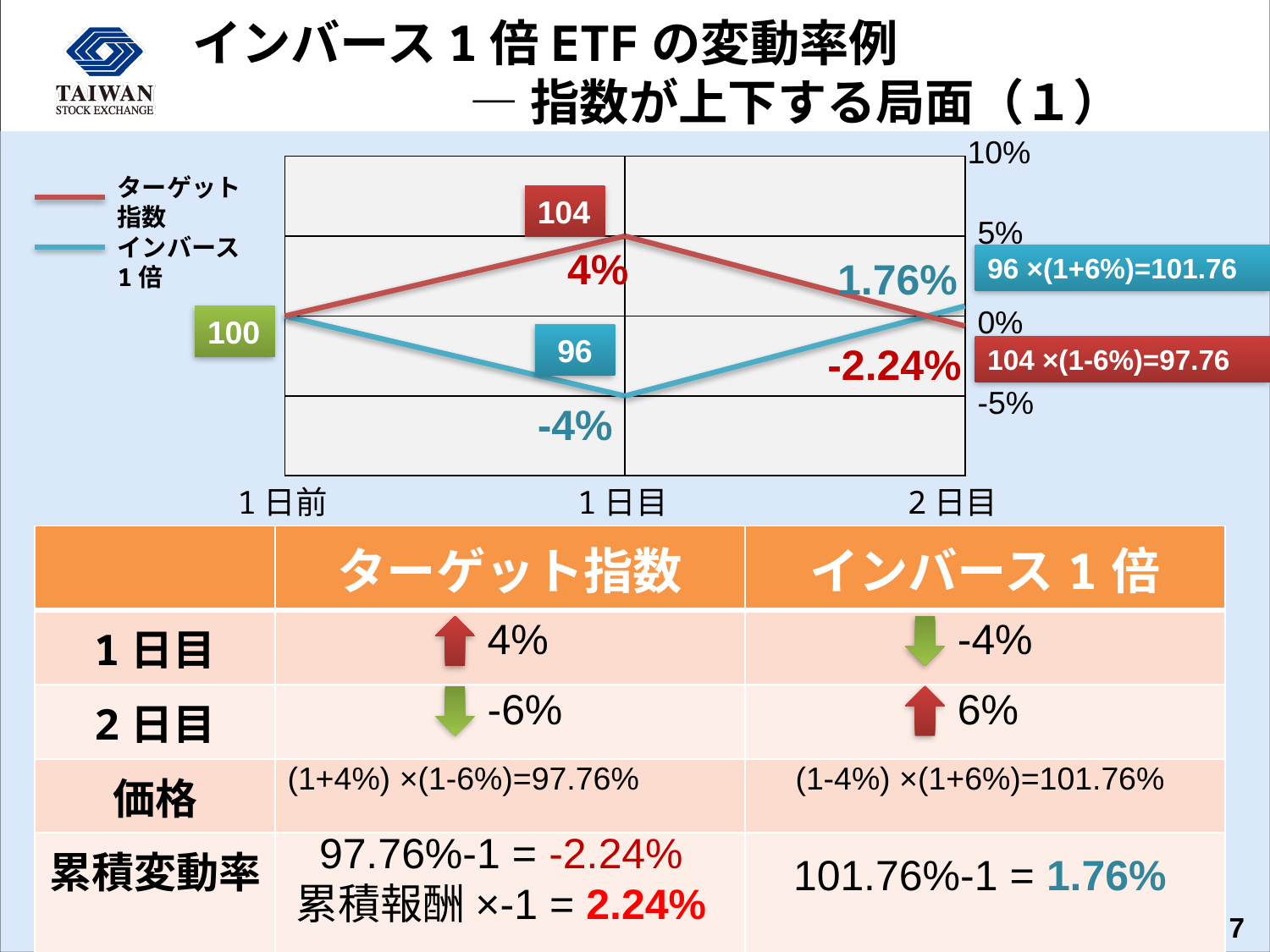

インバース1倍ETFの変動率例
—指数が上下する局面（１）
10%
|  |  |
| --- | --- |
|  |  |
|  |  |
|  |  |
ターゲット指数
104
5%
インバース1倍
4%
96 ×(1+6%)=101.76
1.76%
0%
100
96
-2.24%
104 ×(1-6%)=97.76
-5%
-4%
1日前
1日目
2日目
|  | ターゲット指数 | インバース1倍 |
| --- | --- | --- |
| 1日目 |  |  |
| 2日目 |  |  |
| 価格 |  |  |
| 累積変動率 |  |  |
4%
-4%

-6%
6%

(1+4%) ×(1-6%)=97.76%
(1-4%) ×(1+6%)=101.76%
97.76%-1 = -2.24%
累積報酬×-1 = 2.24%
101.76%-1 = 1.76%
7